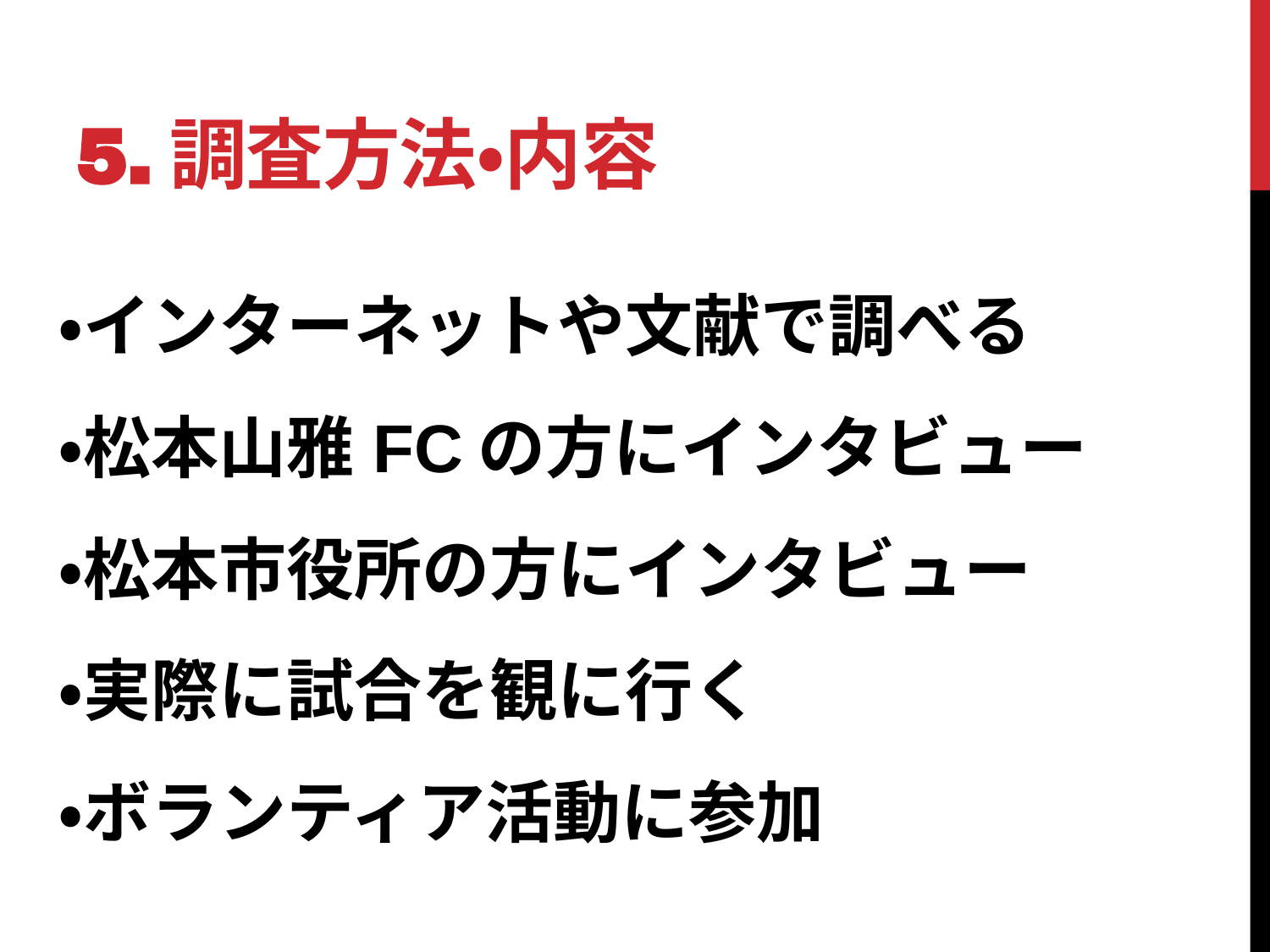

# 5.調査方法・内容
・インターネットや文献で調べる
・松本山雅FCの方にインタビュー
・松本市役所の方にインタビュー
・実際に試合を観に行く
・ボランティア活動に参加